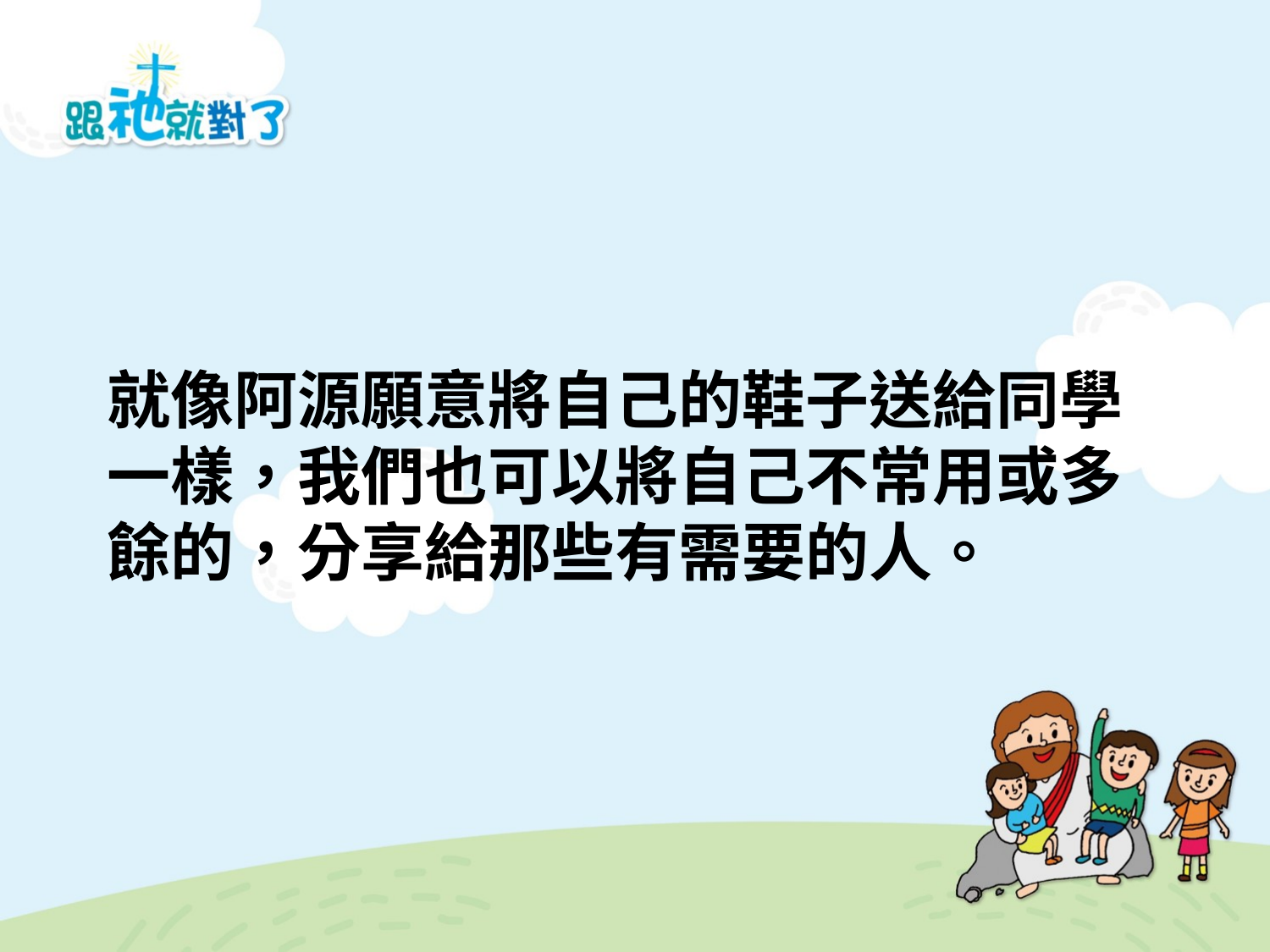

就像阿源願意將自己的鞋子送給同學一樣，我們也可以將自己不常用或多餘的，分享給那些有需要的人。